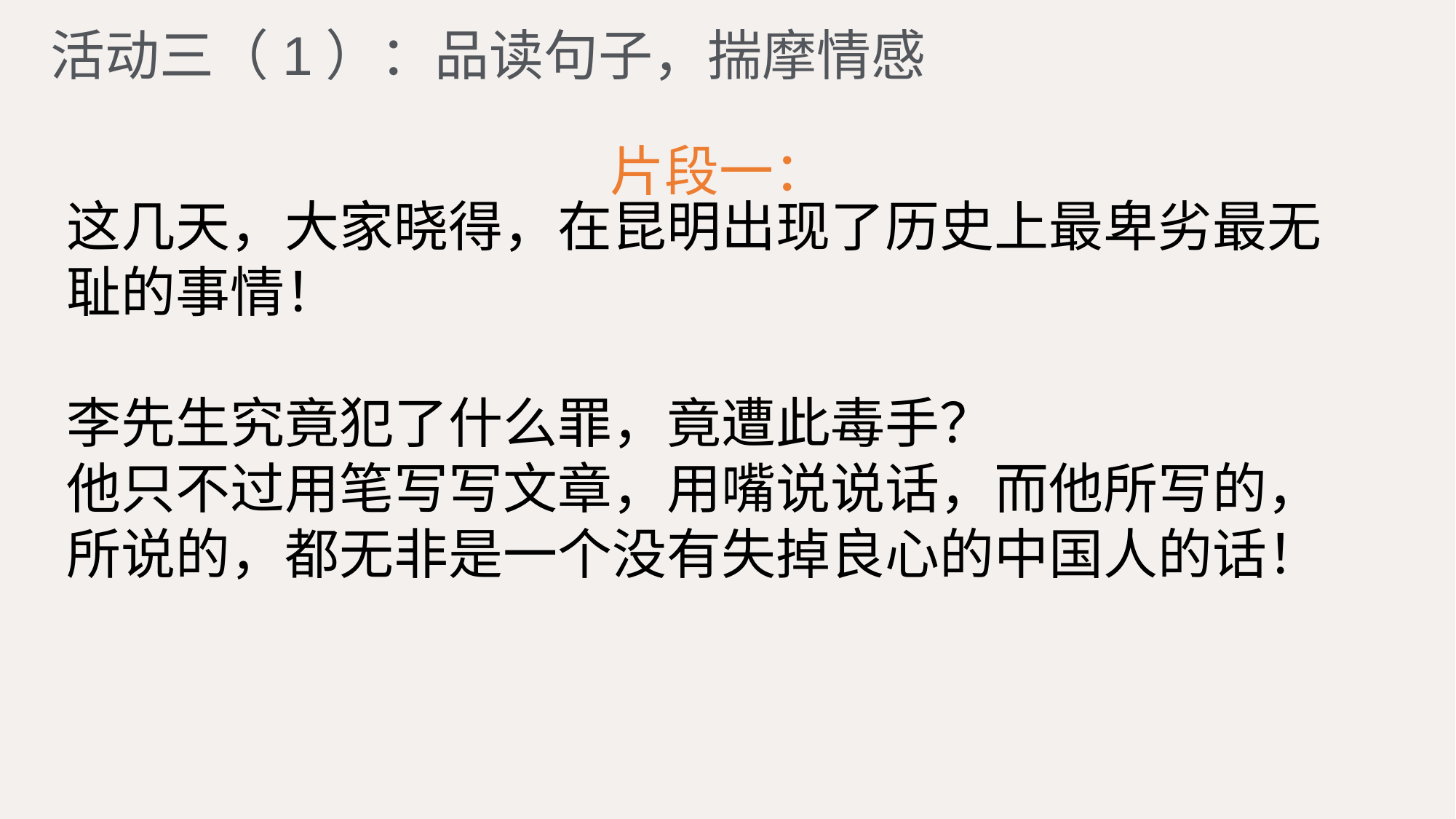

活动三（1）：品读句子，揣摩情感
片段一：
这几天，大家晓得，在昆明出现了历史上最卑劣最无耻的事情！

李先生究竟犯了什么罪，竟遭此毒手？
他只不过用笔写写文章，用嘴说说话，而他所写的，所说的，都无非是一个没有失掉良心的中国人的话！